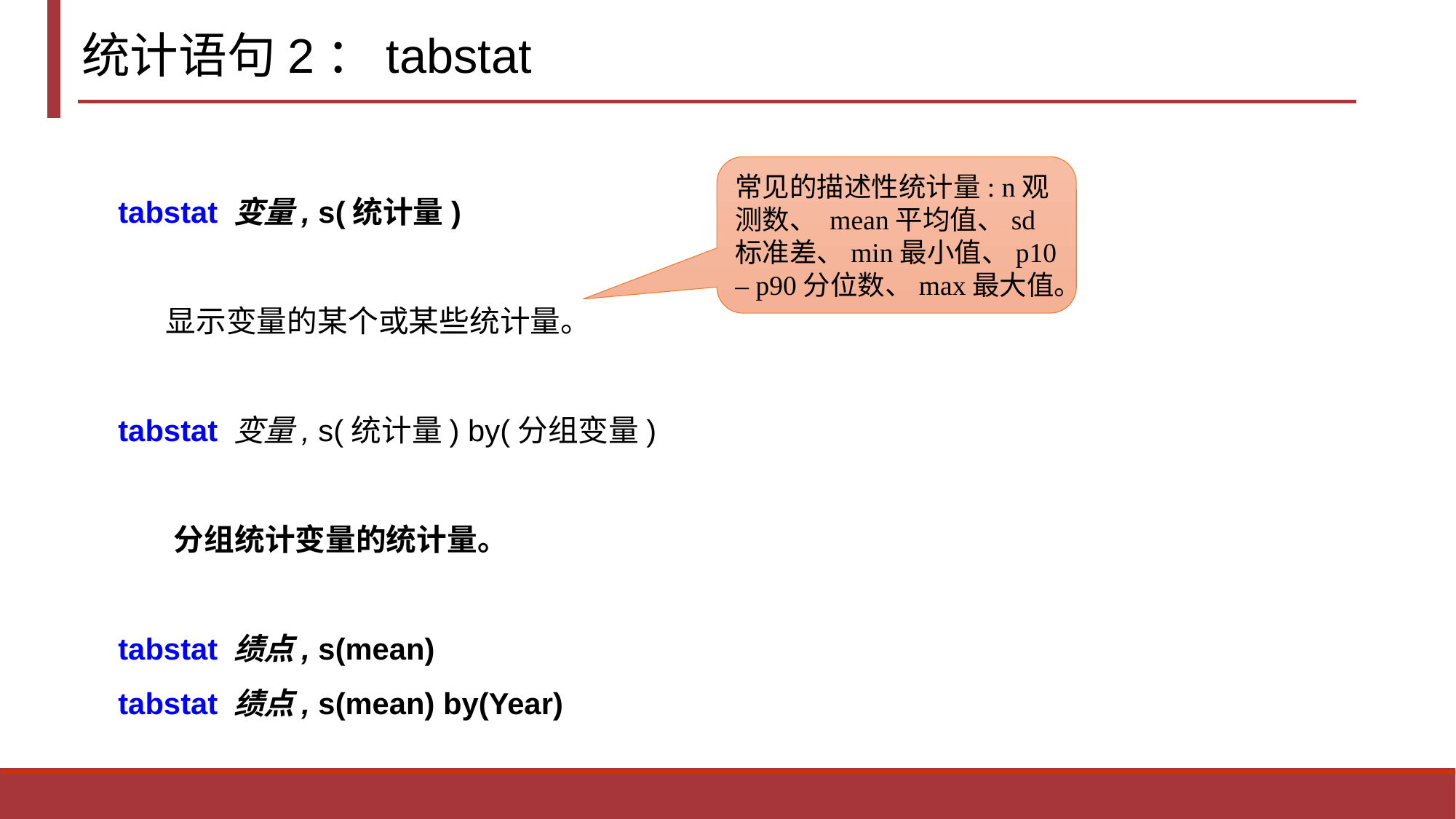

统计语句2：tabstat
常见的描述性统计量: n观测数、 mean平均值、sd标准差、min最小值、p10 – p90分位数、max最大值。
tabstat 变量, s(统计量)

      显示变量的某个或某些统计量。

tabstat 变量, s(统计量) by(分组变量)

       分组统计变量的统计量。

tabstat 绩点, s(mean)
tabstat 绩点, s(mean) by(Year)